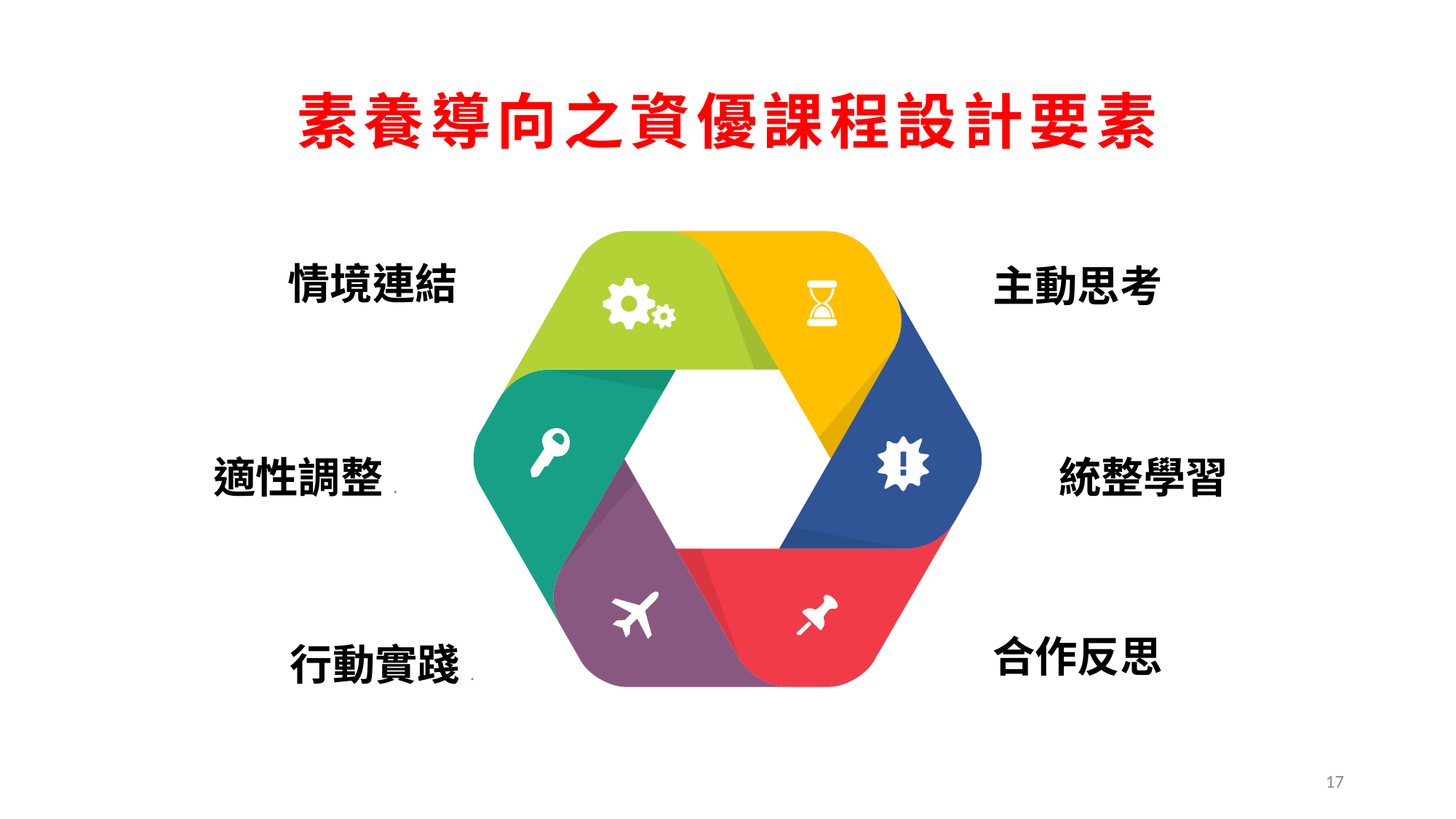

素養導向之資優課程設計要素

情境連結

主動思考

適性調整.

統整學習

合作反思

行動實踐.
17